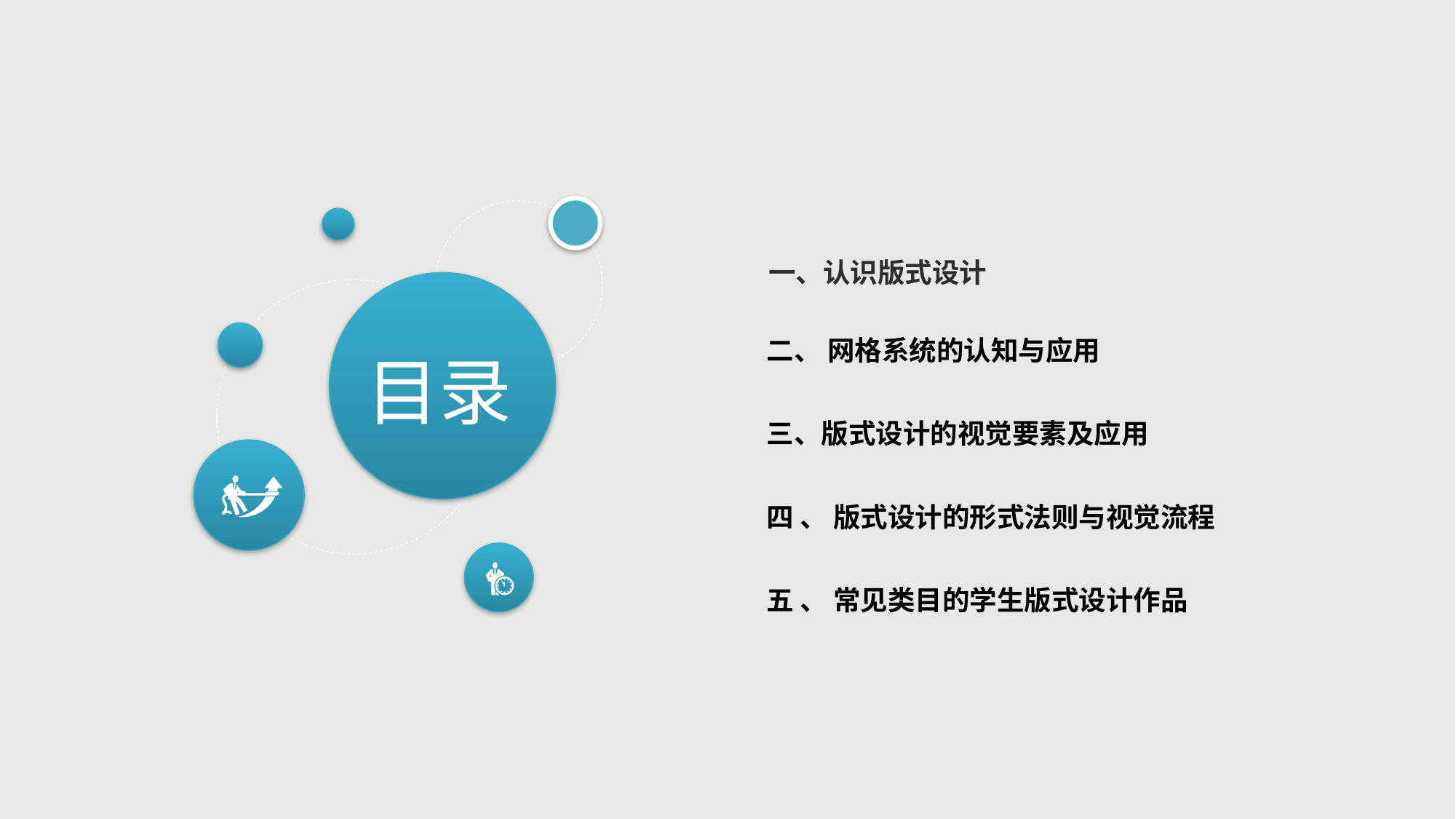

一、认识版式设计

二、 网格系统的认知与应用
目录
三、版式设计的视觉要素及应用

四 、 版式设计的形式法则与视觉流程

五 、 常见类目的学生版式设计作品